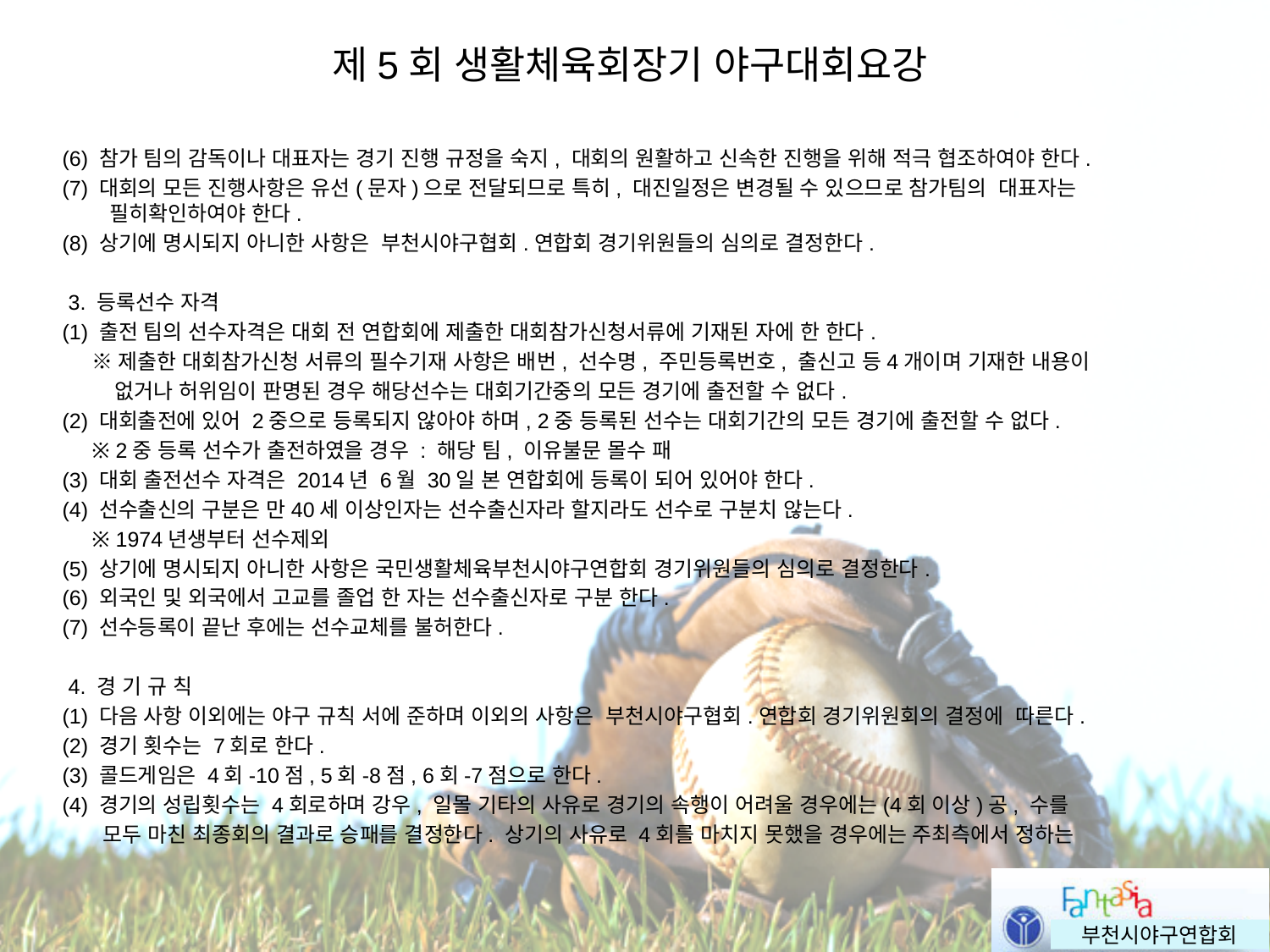

# 제5회 생활체육회장기 야구대회요강
(6) 참가 팀의 감독이나 대표자는 경기 진행 규정을 숙지, 대회의 원활하고 신속한 진행을 위해 적극 협조하여야 한다.
(7) 대회의 모든 진행사항은 유선(문자)으로 전달되므로 특히, 대진일정은 변경될 수 있으므로 참가팀의  대표자는 필히확인하여야 한다.
(8) 상기에 명시되지 아니한 사항은  부천시야구협회.연합회 경기위원들의 심의로 결정한다.

 3. 등록선수 자격
(1) 출전 팀의 선수자격은 대회 전 연합회에 제출한 대회참가신청서류에 기재된 자에 한 한다.
     ※제출한 대회참가신청 서류의 필수기재 사항은 배번, 선수명, 주민등록번호, 출신고 등4개이며 기재한 내용이
        없거나 허위임이 판명된 경우 해당선수는 대회기간중의 모든 경기에 출전할 수 없다.
(2) 대회출전에 있어 2중으로 등록되지 않아야 하며, 2중 등록된 선수는 대회기간의 모든 경기에 출전할 수 없다.
     ※ 2중 등록 선수가 출전하였을 경우 : 해당 팀, 이유불문 몰수 패
(3) 대회 출전선수 자격은 2014년 6월 30일 본 연합회에 등록이 되어 있어야 한다.
(4) 선수출신의 구분은 만40세 이상인자는 선수출신자라 할지라도 선수로 구분치 않는다.
     ※ 1974년생부터 선수제외
(5) 상기에 명시되지 아니한 사항은 국민생활체육부천시야구연합회 경기위원들의 심의로 결정한다.
(6) 외국인 및 외국에서 고교를 졸업 한 자는 선수출신자로 구분 한다.
(7) 선수등록이 끝난 후에는 선수교체를 불허한다.

 4. 경 기 규 칙
(1) 다음 사항 이외에는 야구 규칙 서에 준하며 이외의 사항은  부천시야구협회.연합회 경기위원회의 결정에  따른다.
(2) 경기 횟수는 7회로 한다.
(3) 콜드게임은 4회-10점, 5회-8점, 6회-7점으로 한다.
(4) 경기의 성립횟수는 4회로하며 강우, 일몰 기타의 사유로 경기의 속행이 어려울 경우에는(4회 이상)공, 수를
      모두 마친 최종회의 결과로 승패를 결정한다. 상기의 사유로 4회를 마치지 못했을 경우에는 주최측에서 정하는